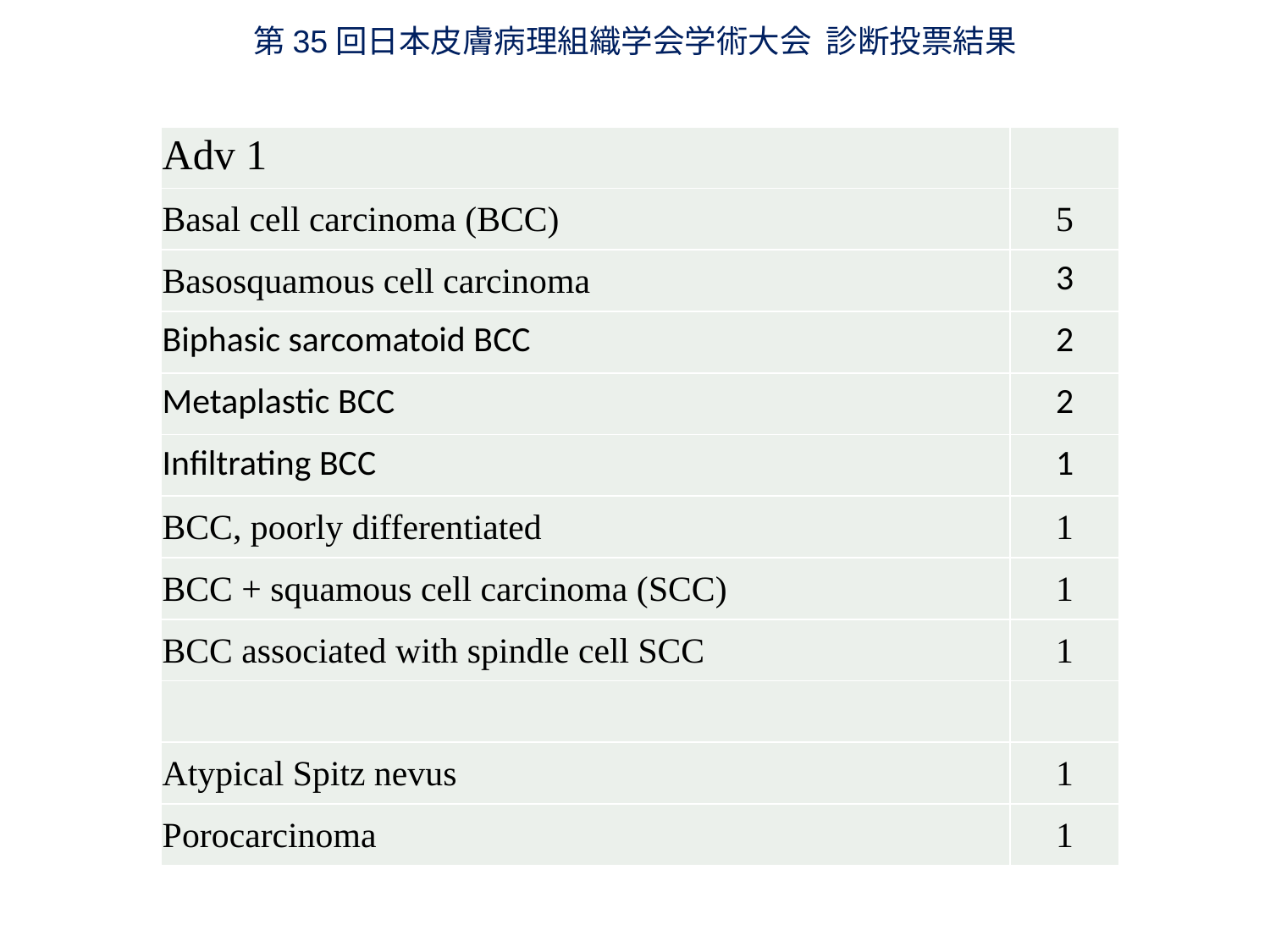

第35回日本皮膚病理組織学会学術大会  診断投票結果
| Adv 1 |  |
| --- | --- |
| Basal cell carcinoma (BCC) | 5 |
| Basosquamous cell carcinoma | 3 |
| Biphasic sarcomatoid BCC | 2 |
| Metaplastic BCC | 2 |
| Infiltrating BCC | 1 |
| BCC, poorly differentiated | 1 |
| BCC + squamous cell carcinoma (SCC) | 1 |
| BCC associated with spindle cell SCC | 1 |
|  |  |
| Atypical Spitz nevus | 1 |
| Porocarcinoma | 1 |